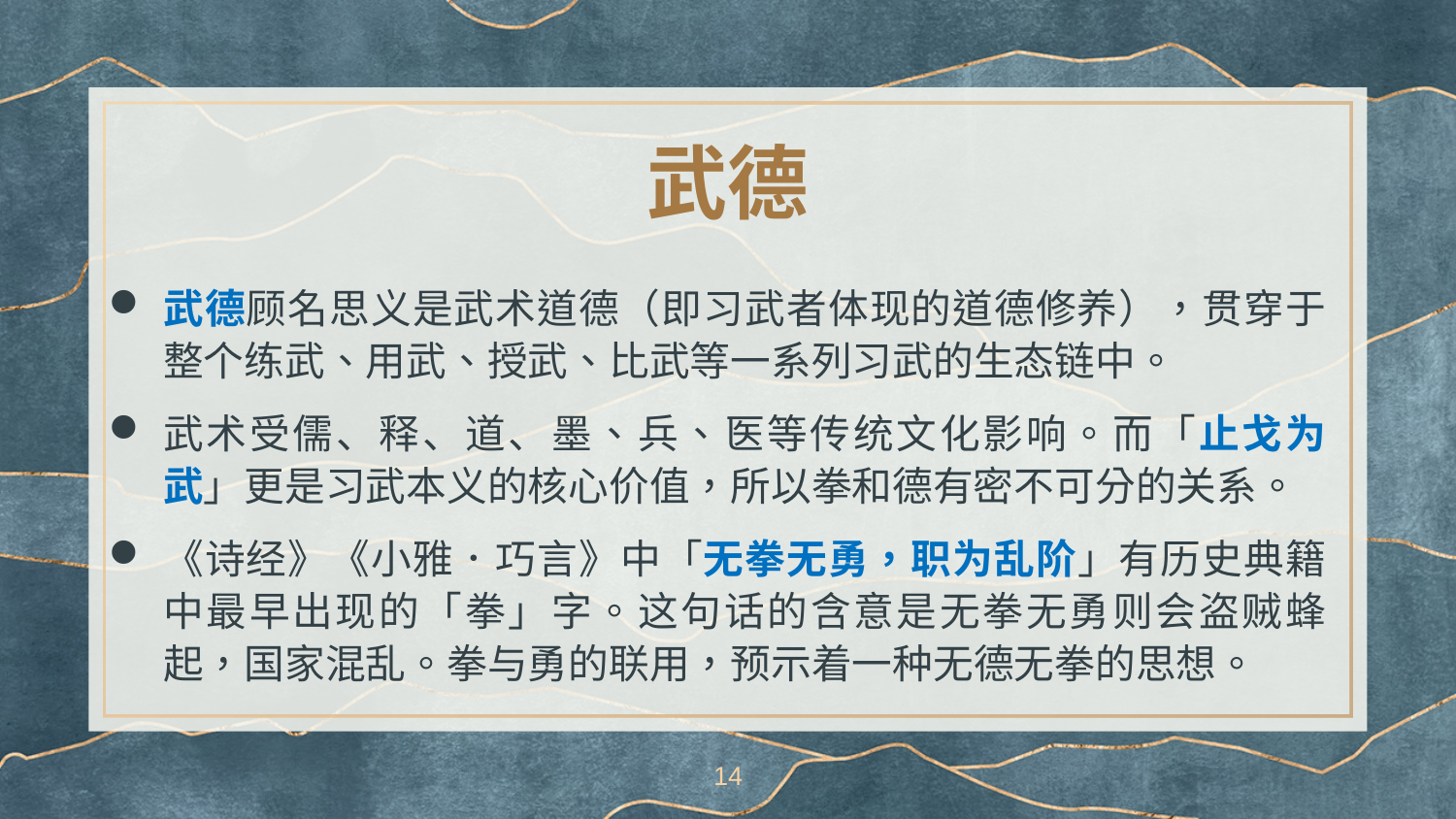

# 武德
武德顾名思义是武术道德（即习武者体现的道德修养），贯穿于整个练武、用武、授武、比武等一系列习武的生态链中。
武术受儒、释、道、墨、兵、医等传统文化影响。而「止戈为武」更是习武本义的核心价值，所以拳和德有密不可分的关系。
《诗经》《小雅．巧言》中「无拳无勇，职为乱阶」有历史典籍中最早出现的「拳」字。这句话的含意是无拳无勇则会盗贼蜂起，国家混乱。拳与勇的联用，预示着一种无德无拳的思想。
14